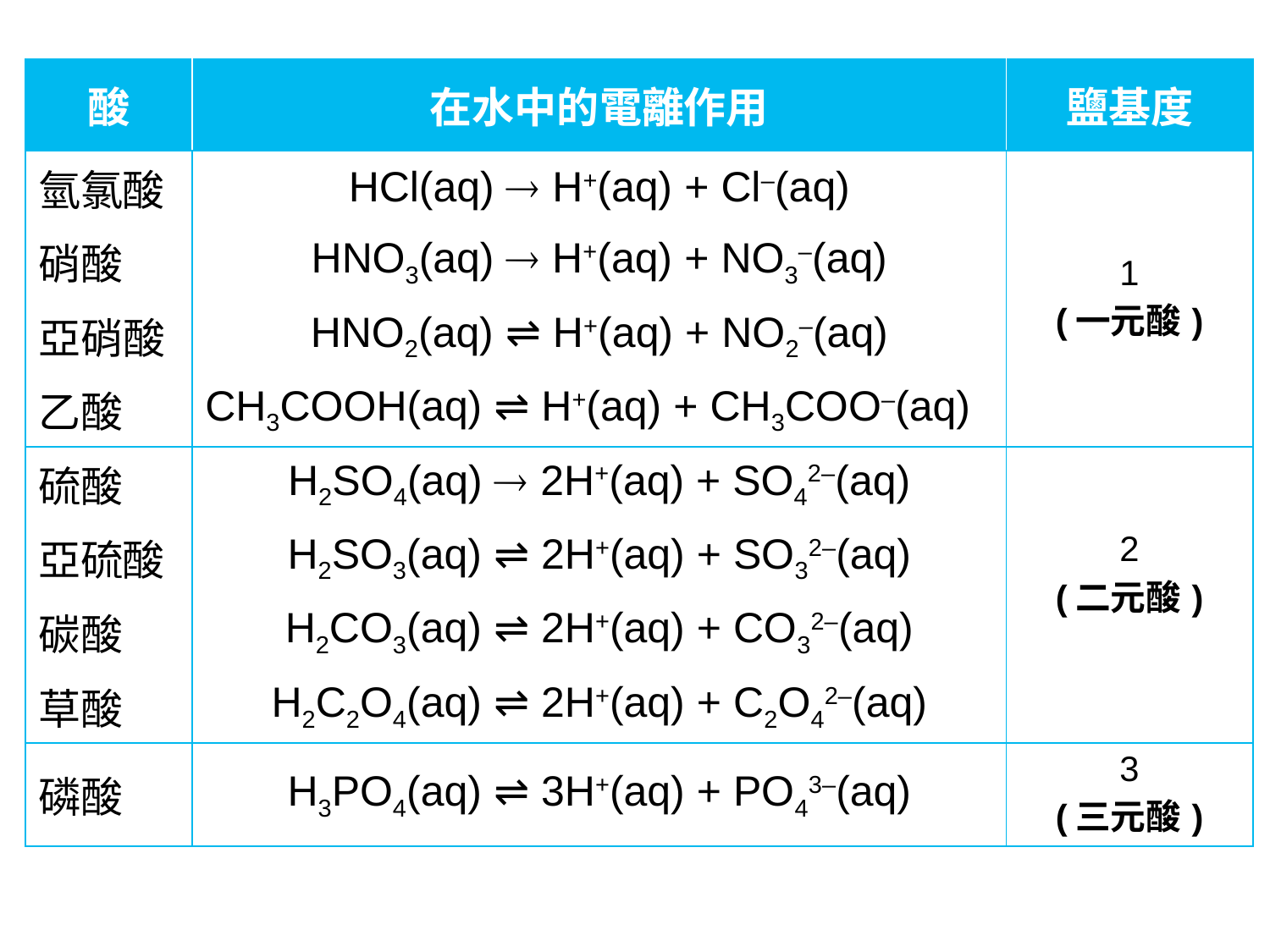

| 酸 | 在水中的電離作用 | 鹽基度 |
| --- | --- | --- |
| 氫氯酸 | HCl(aq) → H+(aq) + Cl–(aq) | 1 (一元酸) |
| 硝酸 | HNO3(aq) → H+(aq) + NO3–(aq) |  |
| 亞硝酸 | HNO2(aq) ⇌ H+(aq) + NO2–(aq) |  |
| 乙酸 | CH3COOH(aq) ⇌ H+(aq) + CH3COO–(aq) |  |
| 硫酸 | H2SO4(aq) → 2H+(aq) + SO42–(aq) | 2 (二元酸) |
| 亞硫酸 | H2SO3(aq) ⇌ 2H+(aq) + SO32–(aq) |  |
| 碳酸 | H2CO3(aq) ⇌ 2H+(aq) + CO32–(aq) |  |
| 草酸 | H2C2O4(aq) ⇌ 2H+(aq) + C2O42–(aq) |  |
| 磷酸 | H3PO4(aq) ⇌ 3H+(aq) + PO43–(aq) | 3 (三元酸) |